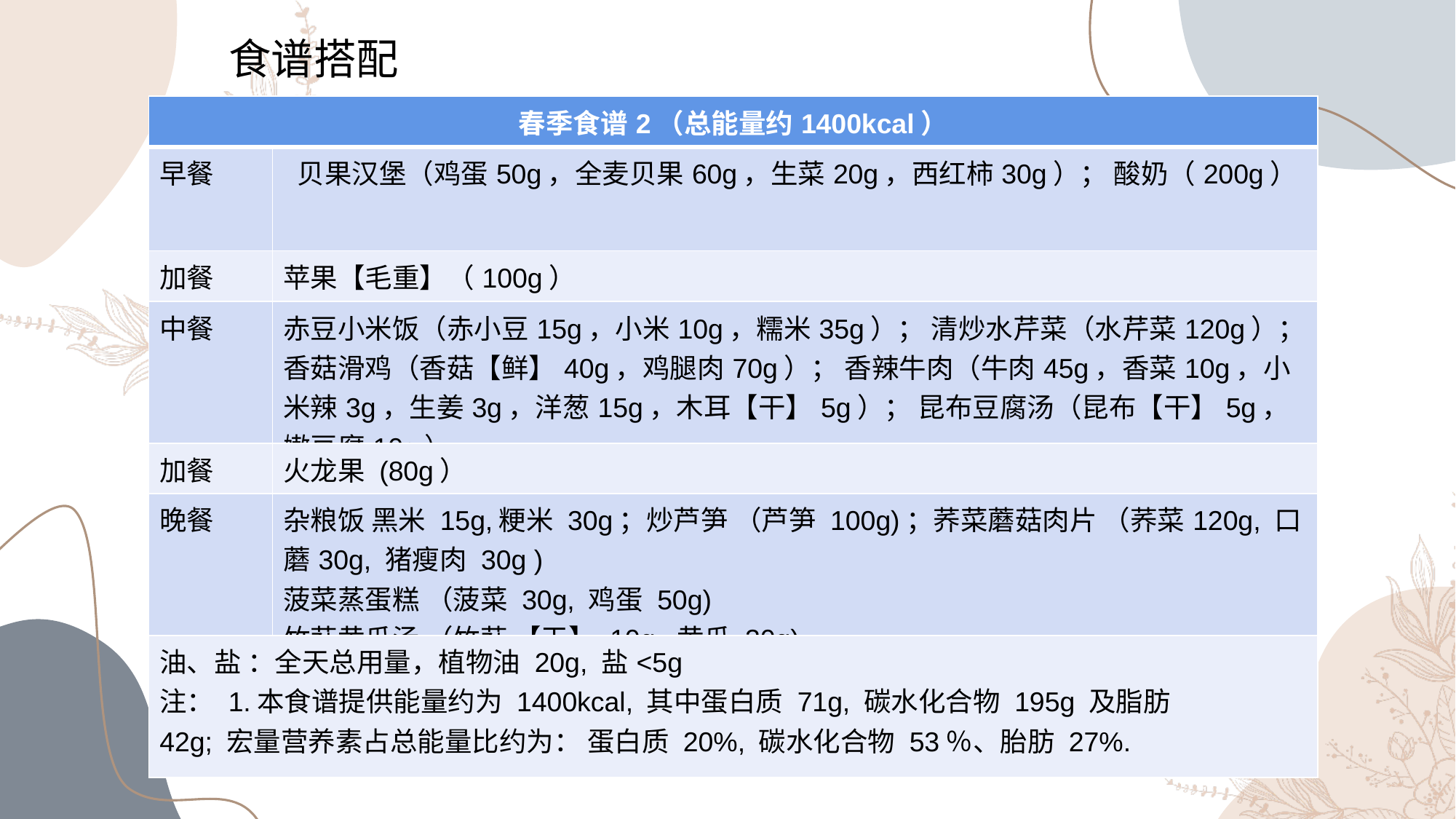

食谱搭配
| 春季食谱2（总能量约1400kcal） |  |
| --- | --- |
| 早餐 | 贝果汉堡（鸡蛋50g，全麦贝果60g，生菜20g，西红柿30g）； 酸奶（200g） |
| 加餐 | 苹果【毛重】（100g） |
| 中餐 | 赤豆小米饭（赤小豆15g，小米10g，糯米35g）； 清炒水芹菜（水芹菜120g）；香菇滑鸡（香菇【鲜】40g，鸡腿肉70g）； 香辣牛肉（牛肉45g，香菜10g，小米辣3g，生姜3g，洋葱15g，木耳【干】5g）； 昆布豆腐汤（昆布【干】5g，嫩豆腐10g） |
| 加餐 | 火龙果 (80g） |
| 晚餐 | 杂粮饭 黑米 15g,粳米 30g；炒芦笋 （芦笋 100g)；荞菜蘑菇肉片 （荞菜120g, 口蘑30g, 猪瘦肉 30g ) 菠菜蒸蛋糕 （菠菜 30g, 鸡蛋 50g) 竹荪黄瓜汤 （竹荪 【干】 10g, 黄瓜 30g) |
| 油、盐 ：全天总用量，植物油 20g, 盐<5g 注： 1.本食谱提供能量约为 1400kcal, 其中蛋白质 71g, 碳水化合物 195g 及脂肪 42g; 宏量营养素占总能量比约为： 蛋白质 20%, 碳水化合物 53％、胎肪 27%. |  |

90%